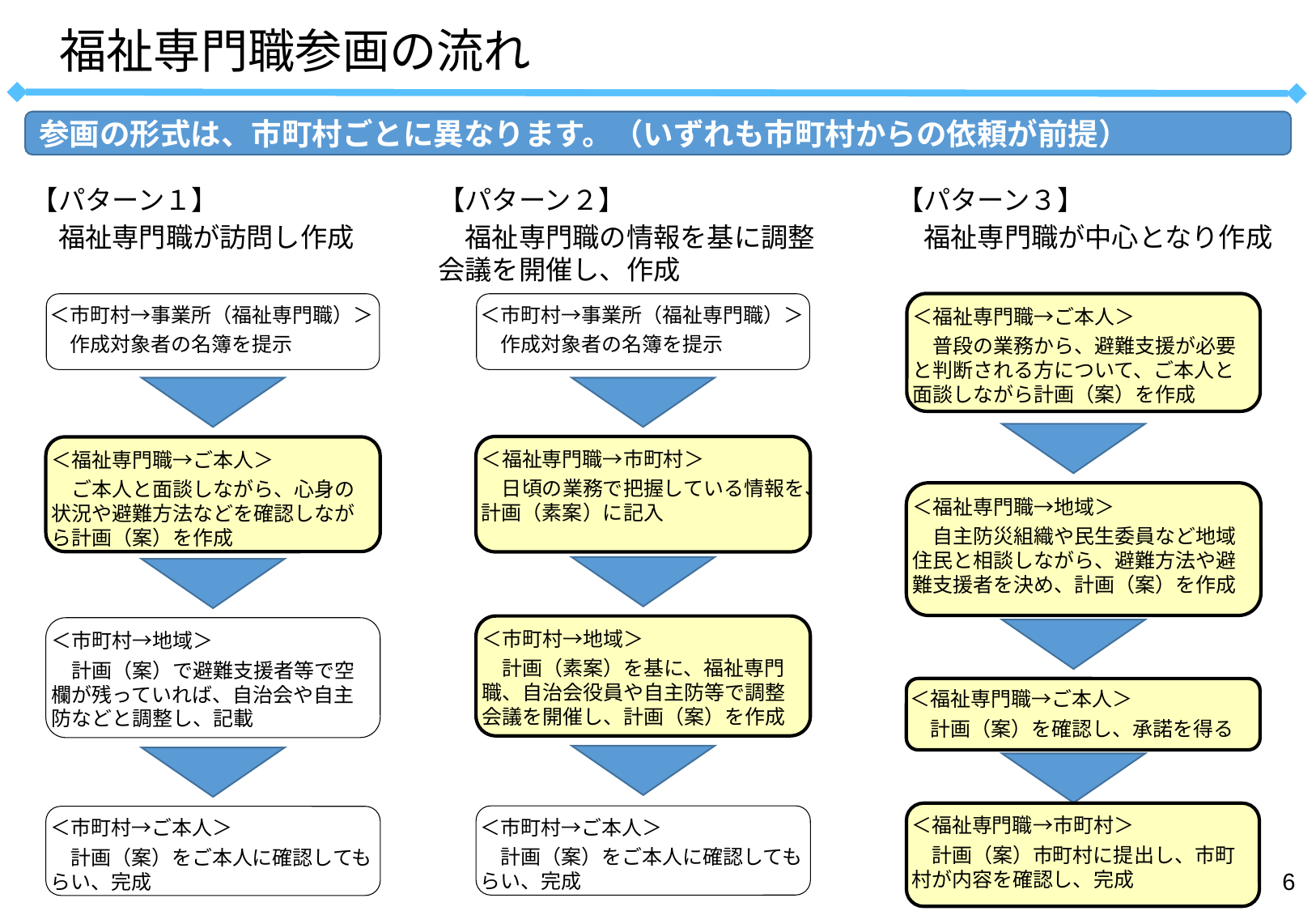

福祉専門職参画の流れ

参画の形式は、市町村ごとに異なります。（いずれも市町村からの依頼が前提）

【パターン１】
　福祉専門職が訪問し作成
【パターン２】
　福祉専門職の情報を基に調整会議を開催し、作成
【パターン３】
　福祉専門職が中心となり作成
＜福祉専門職→ご本人＞
　普段の業務から、避難支援が必要と判断される方について、ご本人と面談しながら計画（案）を作成
＜市町村→事業所（福祉専門職）＞
　作成対象者の名簿を提示
＜市町村→事業所（福祉専門職）＞
　作成対象者の名簿を提示

＜福祉専門職→市町村＞
　日頃の業務で把握している情報を、計画（素案）に記入
＜福祉専門職→ご本人＞
　ご本人と面談しながら、心身の状況や避難方法などを確認しながら計画（案）を作成
＜福祉専門職→地域＞
　自主防災組織や民生委員など地域住民と相談しながら、避難方法や避難支援者を決め、計画（案）を作成

＜市町村→地域＞
　計画（素案）を基に、福祉専門職、自治会役員や自主防等で調整会議を開催し、計画（案）を作成
＜市町村→地域＞
　計画（案）で避難支援者等で空欄が残っていれば、自治会や自主防などと調整し、記載

＜福祉専門職→ご本人＞
　計画（案）を確認し、承諾を得る

＜福祉専門職→市町村＞
　計画（案）市町村に提出し、市町村が内容を確認し、完成
＜市町村→ご本人＞
　計画（案）をご本人に確認してもらい、完成
＜市町村→ご本人＞
　計画（案）をご本人に確認してもらい、完成
6